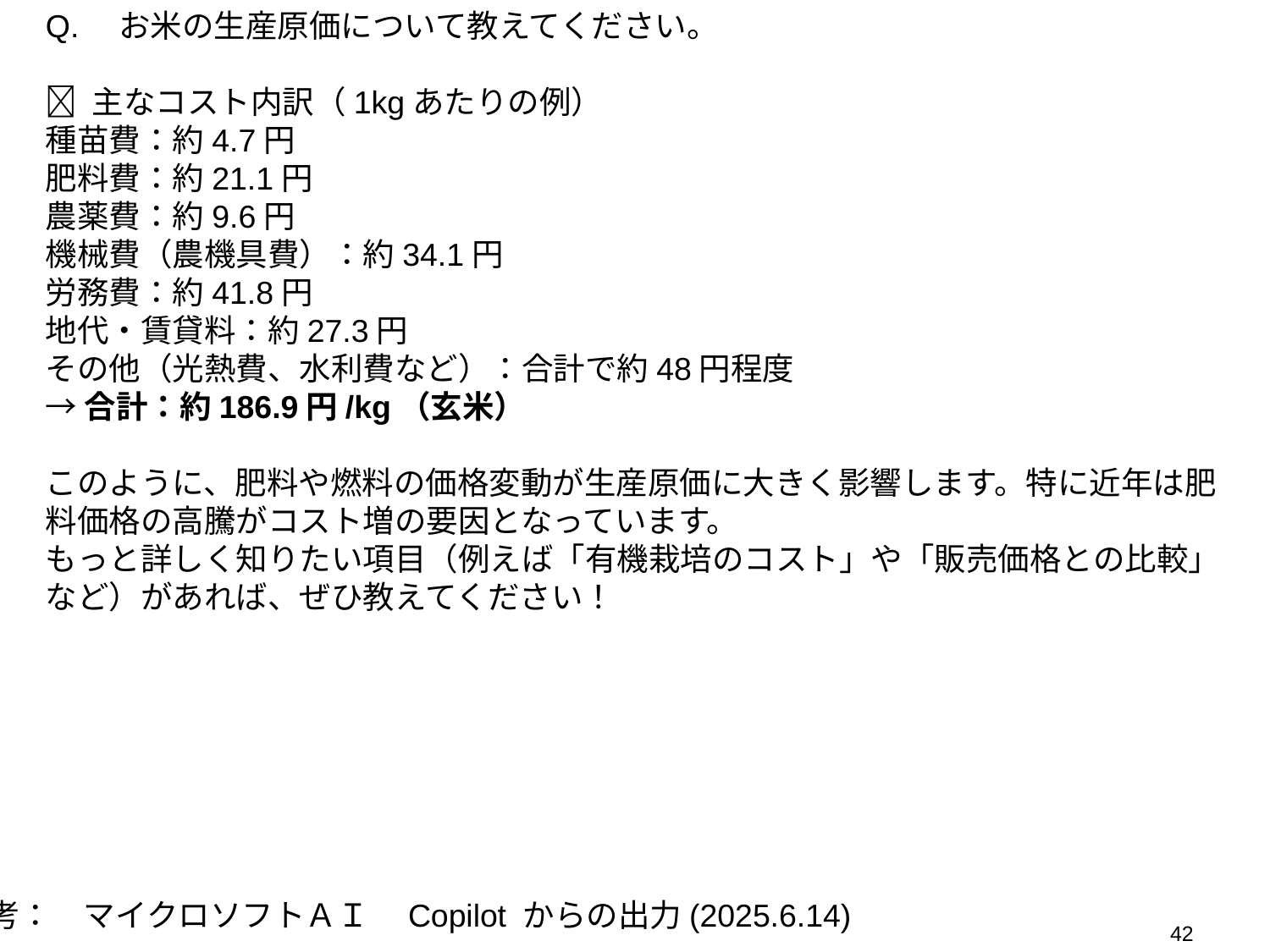

Q.　お米の生産原価について教えてください。

🧾 主なコスト内訳（1kgあたりの例）
種苗費：約4.7円
肥料費：約21.1円
農薬費：約9.6円
機械費（農機具費）：約34.1円
労務費：約41.8円
地代・賃貸料：約27.3円
その他（光熱費、水利費など）：合計で約48円程度
→ 合計：約186.9円/kg（玄米）

このように、肥料や燃料の価格変動が生産原価に大きく影響します。特に近年は肥料価格の高騰がコスト増の要因となっています。
もっと詳しく知りたい項目（例えば「有機栽培のコスト」や「販売価格との比較」など）があれば、ぜひ教えてください！
備考：　マイクロソフトＡＩ　Copilot からの出力(2025.6.14)
42